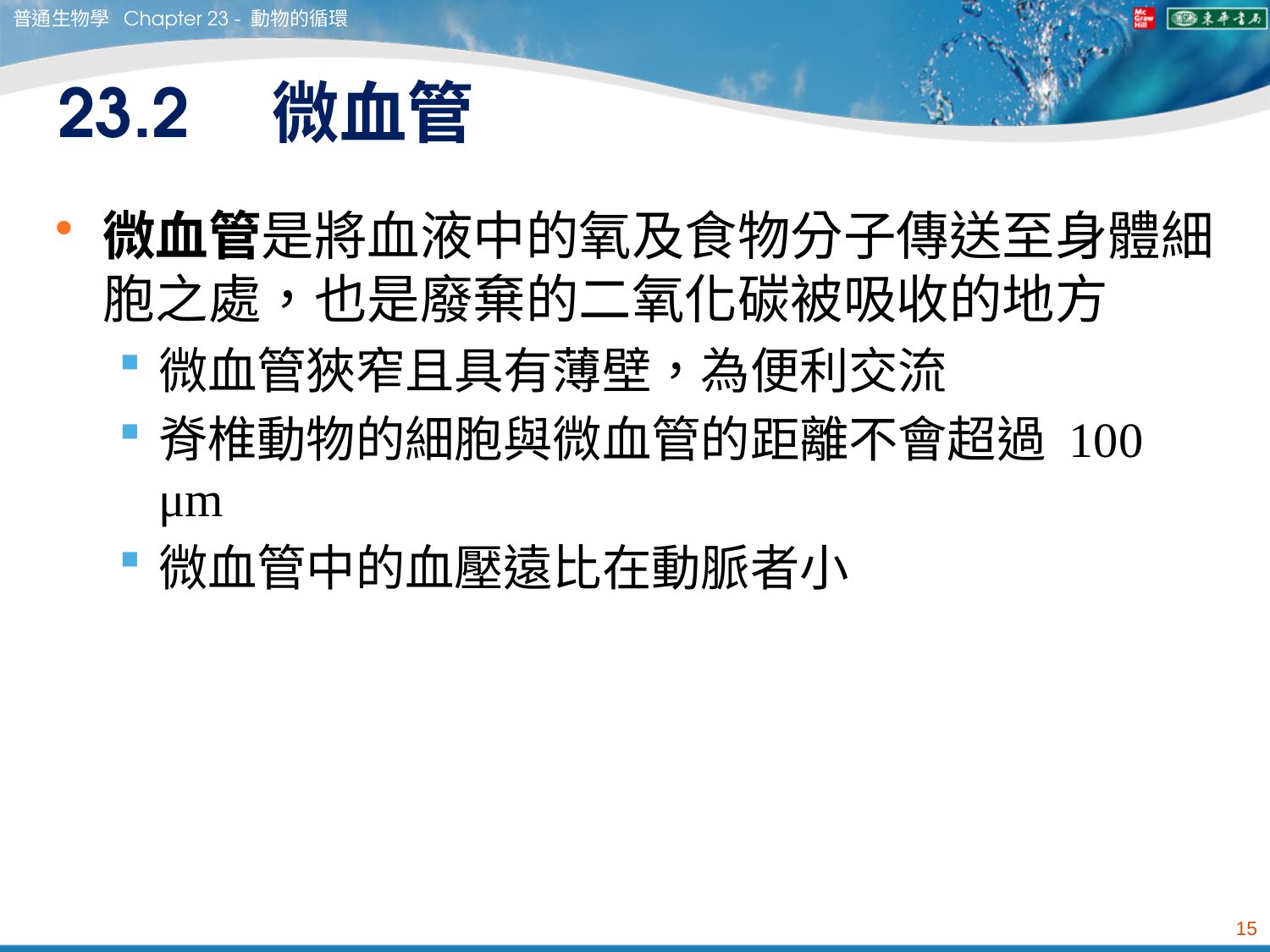

普通生物學  Chapter 23 - 動物的循環
# 23.2　微血管
微血管是將血液中的氧及食物分子傳送至身體細胞之處，也是廢棄的二氧化碳被吸收的地方
微血管狹窄且具有薄壁，為便利交流
脊椎動物的細胞與微血管的距離不會超過 100 μm
微血管中的血壓遠比在動脈者小
15